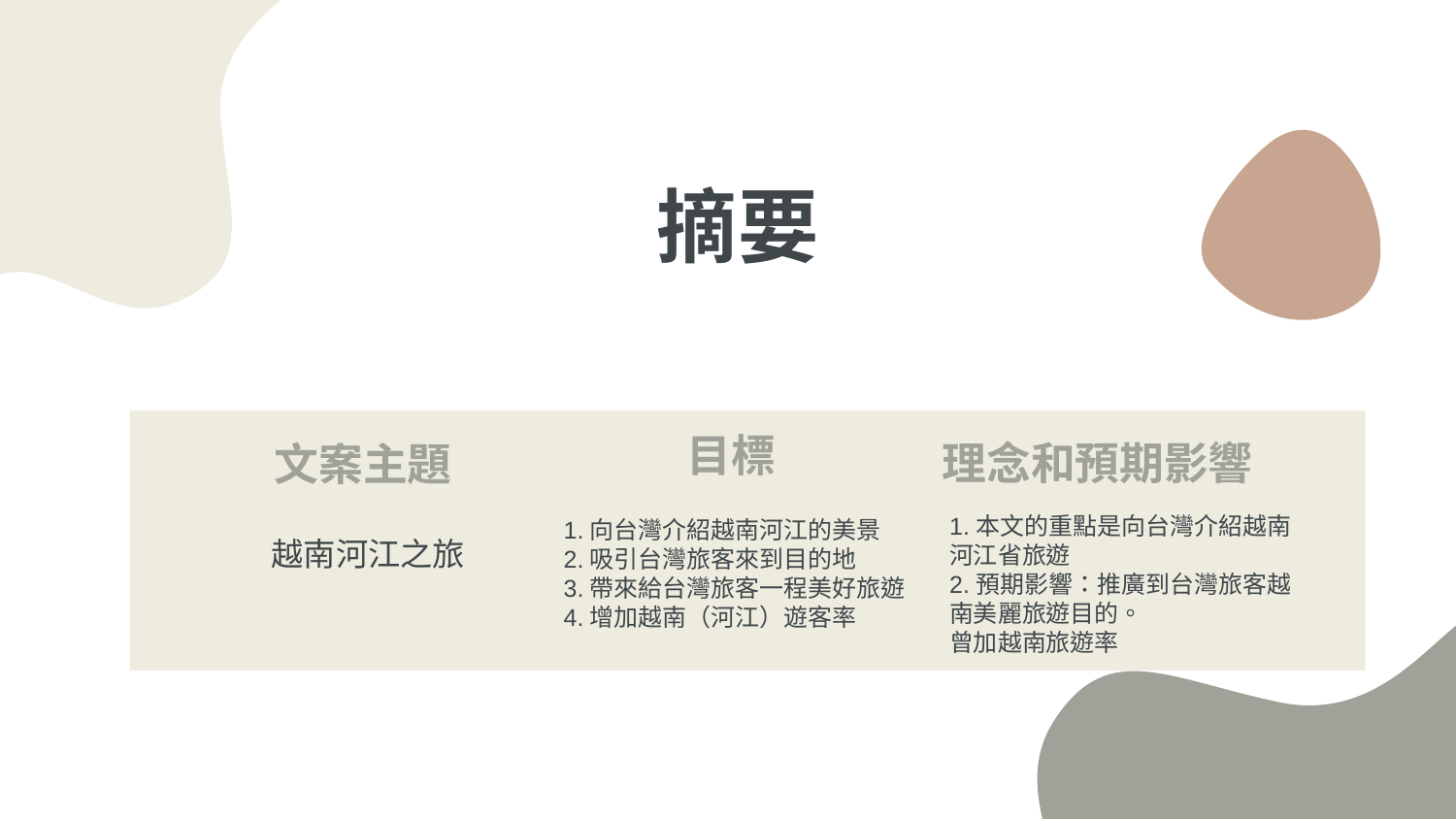

# 摘要

目標
理念和預期影響
文案主題
越南河江之旅
1.本文的重點是向台灣介紹越南河江省旅遊
2.預期影響：推廣到台灣旅客越南美麗旅遊目的。
曾加越南旅遊率
1.向台灣介紹越南河江的美景
2.吸引台灣旅客來到目的地
3.帶來給台灣旅客一程美好旅遊
4.增加越南（河江）遊客率